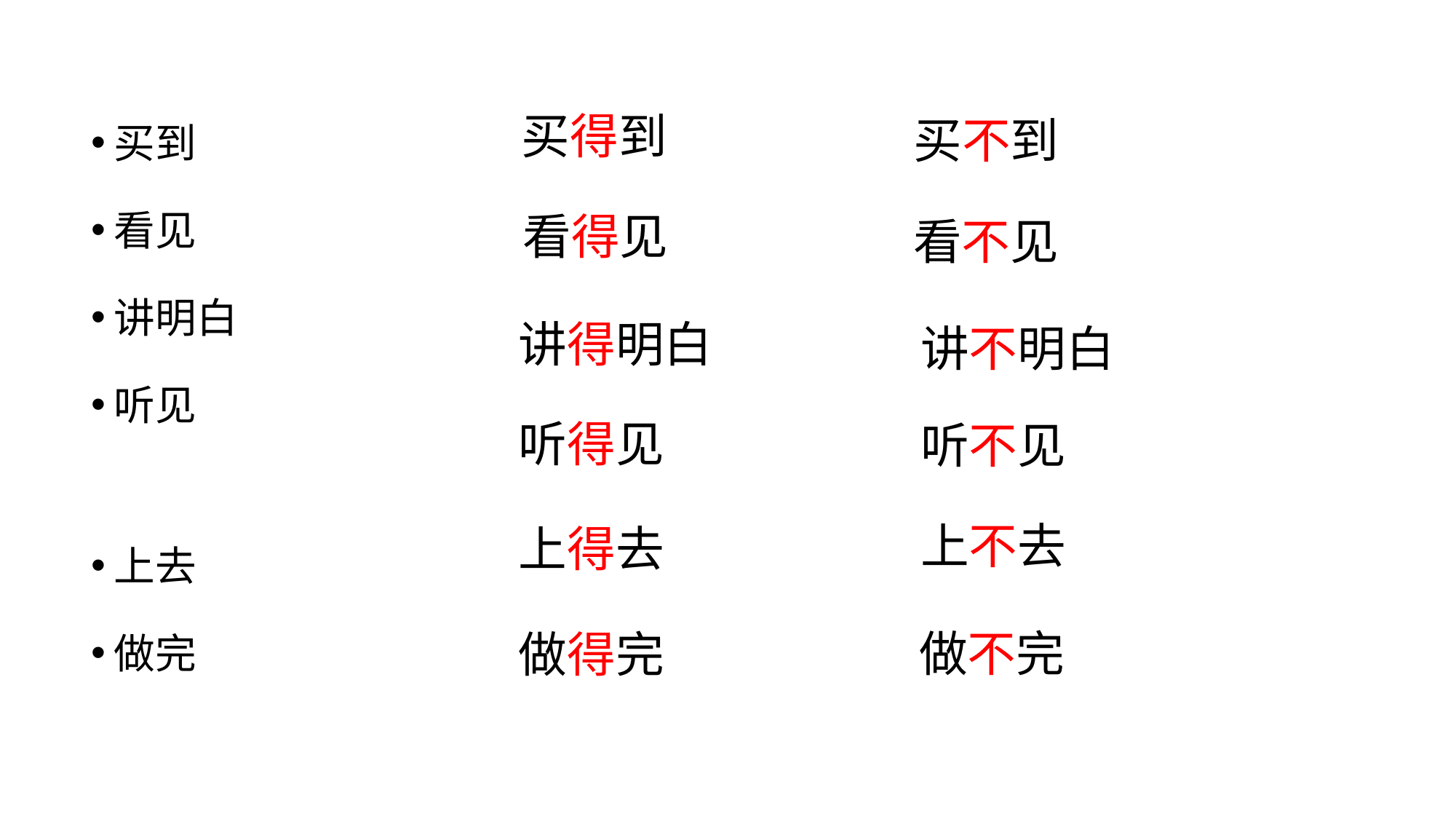

买到
看见
讲明白
听见
上去
做完

买得到
买不到
看得见
看不见
讲得明白
讲不明白
听得见
听不见
上不去
上得去
做不完
做得完